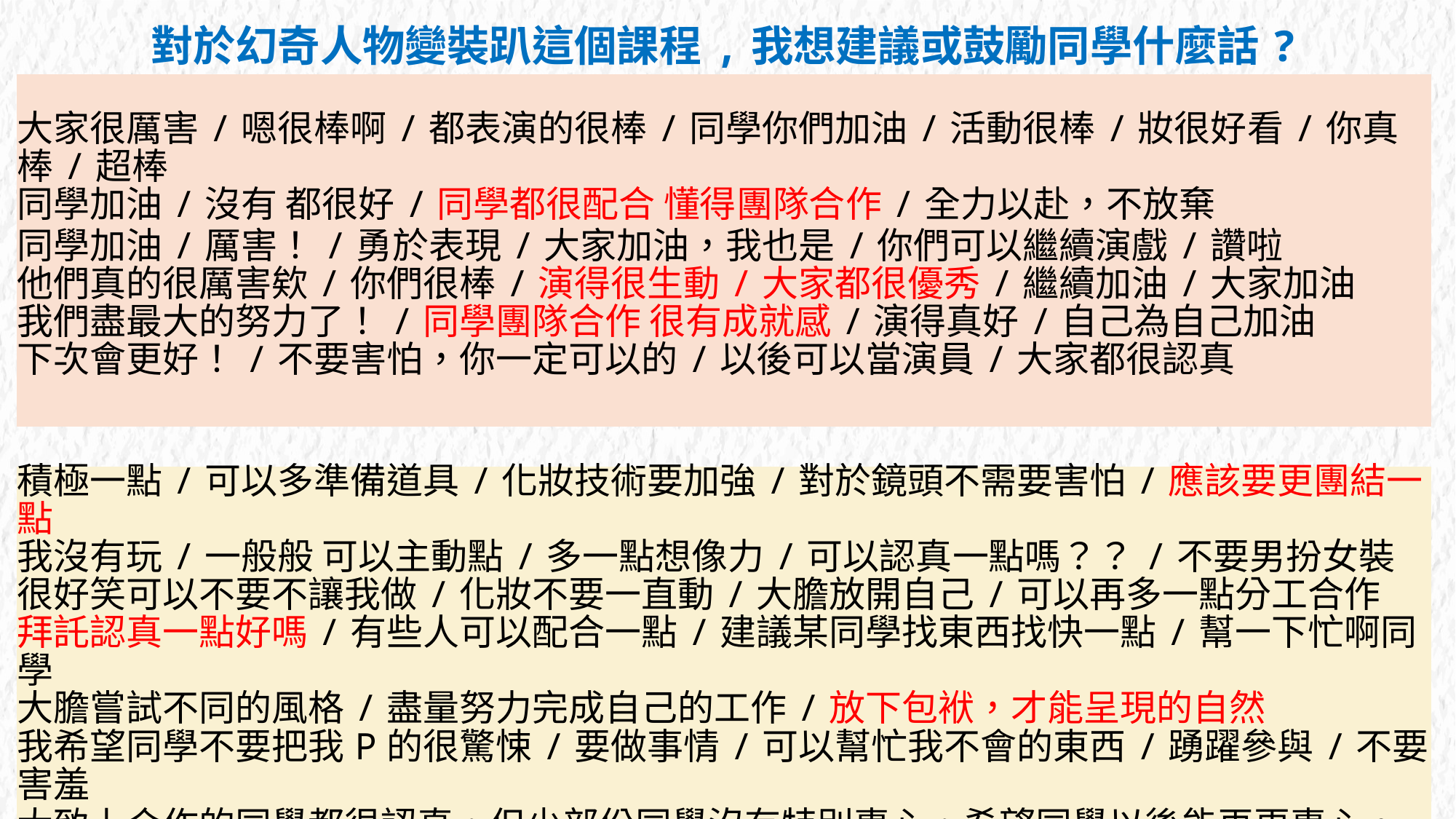

| 對於幻奇人物變裝趴這個課程,我想建議或鼓勵同學什麼話? |
| --- |
|  |
| 大家很厲害/嗯很棒啊/都表演的很棒/同學你們加油/活動很棒/妝很好看/你真棒/超棒 同學加油/沒有 都很好/同學都很配合 懂得團隊合作/全力以赴，不放棄 |
| 同學加油/厲害！/勇於表現/大家加油，我也是/你們可以繼續演戲/讚啦 他們真的很厲害欸/你們很棒/演得很生動/大家都很優秀/繼續加油/大家加油 我們盡最大的努力了！/同學團隊合作 很有成就感/演得真好/自己為自己加油 下次會更好！/不要害怕，你一定可以的/以後可以當演員/大家都很認真 |
|  |
|  |
| 積極一點/可以多準備道具/化妝技術要加強/對於鏡頭不需要害怕/應該要更團結一點 我沒有玩/一般般 可以主動點/多一點想像力/可以認真一點嗎？？/不要男扮女裝很好笑可以不要不讓我做/化妝不要一直動/大膽放開自己/可以再多一點分工合作 拜託認真一點好嗎/有些人可以配合一點/建議某同學找東西找快一點/幫一下忙啊同學 大膽嘗試不同的風格/盡量努力完成自己的工作/放下包袱，才能呈現的自然 |
| 我希望同學不要把我P的很驚悚/要做事情/可以幫忙我不會的東西/踴躍參與/不要害羞 |
| 大致上合作的同學都很認真，但少部份同學沒有特別專心，希望同學以後能再更專心。 我們這組的男生都在混/非常給力，讓我不用做事/私事不要帶到公事上 不要只會在旁邊看 不做事/不要太在意與對方的關係,而壞了這項作業 |